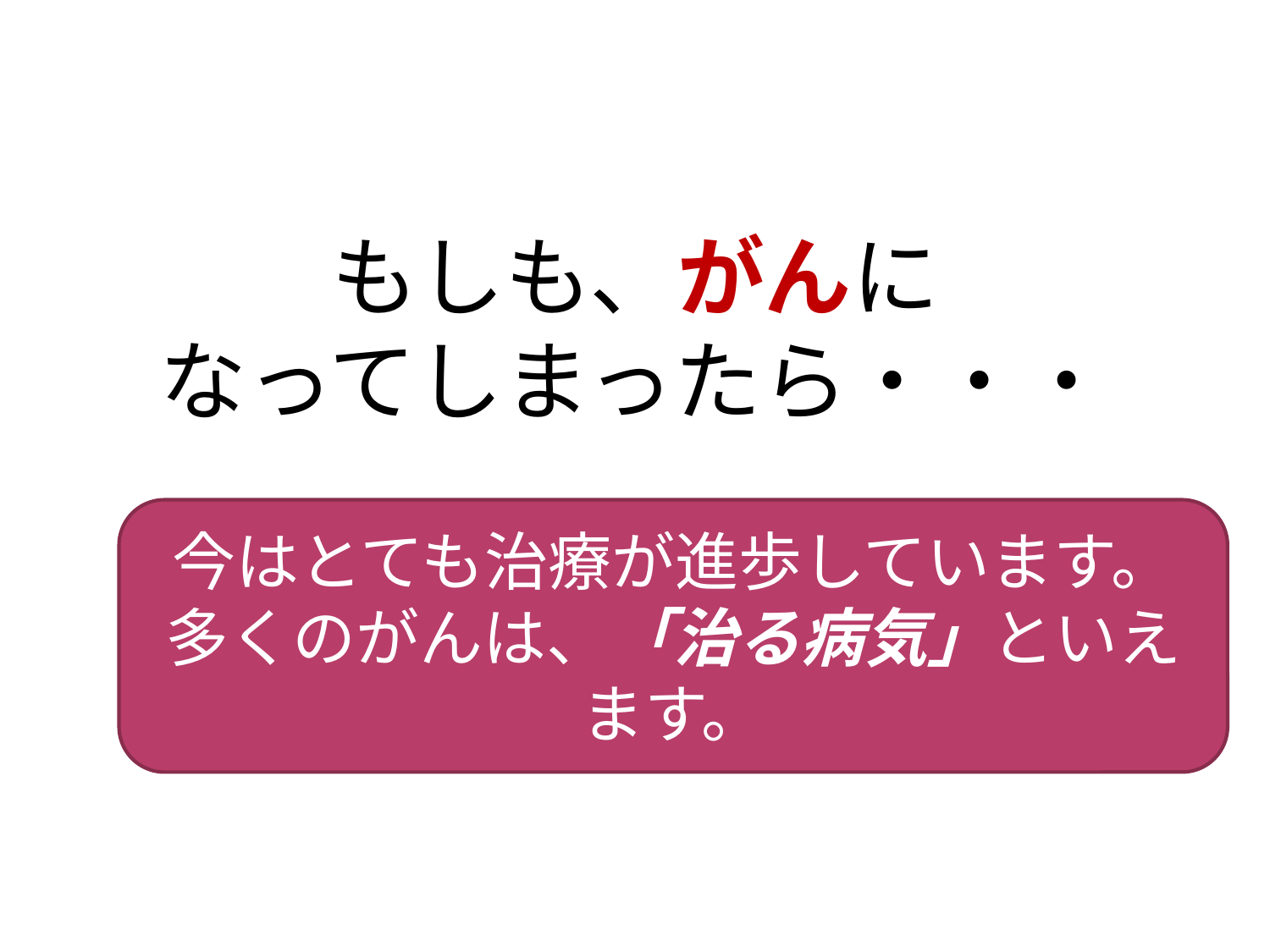

# もしも、がんに なってしまったら・・・
今はとても治療が進歩しています。
多くのがんは、「治る病気」といえます。